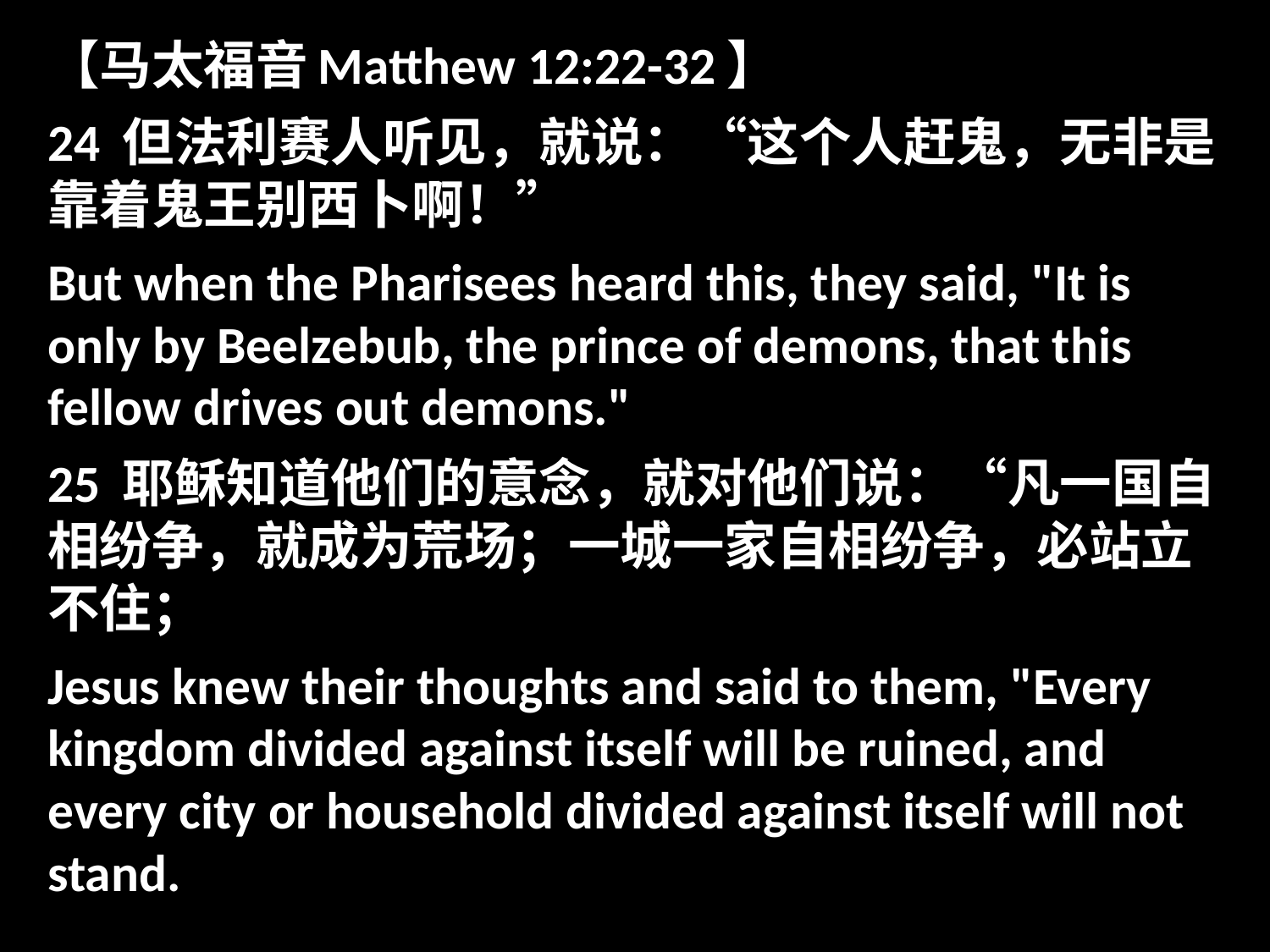

【马太福音Matthew 12:22-32】
24 但法利赛人听见，就说：“这个人赶鬼，无非是靠着鬼王别西卜啊！”
But when the Pharisees heard this, they said, "It is only by Beelzebub, the prince of demons, that this fellow drives out demons."
25 耶稣知道他们的意念，就对他们说：“凡一国自相纷争，就成为荒场；一城一家自相纷争，必站立不住；
Jesus knew their thoughts and said to them, "Every kingdom divided against itself will be ruined, and every city or household divided against itself will not stand.